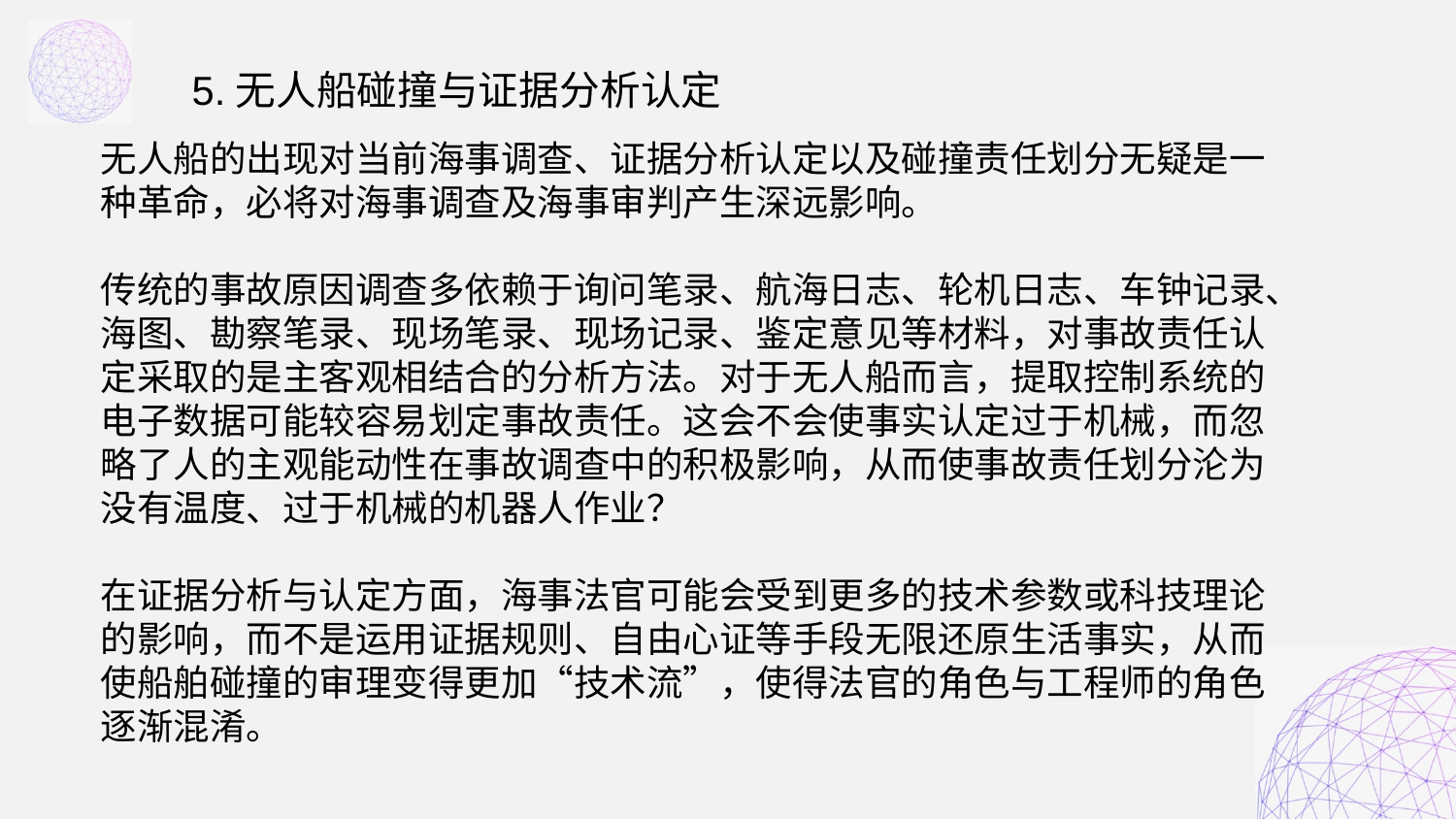

5.无人船碰撞与证据分析认定
无人船的出现对当前海事调查、证据分析认定以及碰撞责任划分无疑是一种革命，必将对海事调查及海事审判产生深远影响。

传统的事故原因调查多依赖于询问笔录、航海日志、轮机日志、车钟记录、海图、勘察笔录、现场笔录、现场记录、鉴定意见等材料，对事故责任认定采取的是主客观相结合的分析方法。对于无人船而言，提取控制系统的电子数据可能较容易划定事故责任。这会不会使事实认定过于机械，而忽略了人的主观能动性在事故调查中的积极影响，从而使事故责任划分沦为没有温度、过于机械的机器人作业？

在证据分析与认定方面，海事法官可能会受到更多的技术参数或科技理论的影响，而不是运用证据规则、自由心证等手段无限还原生活事实，从而使船舶碰撞的审理变得更加“技术流”，使得法官的角色与工程师的角色逐渐混淆。